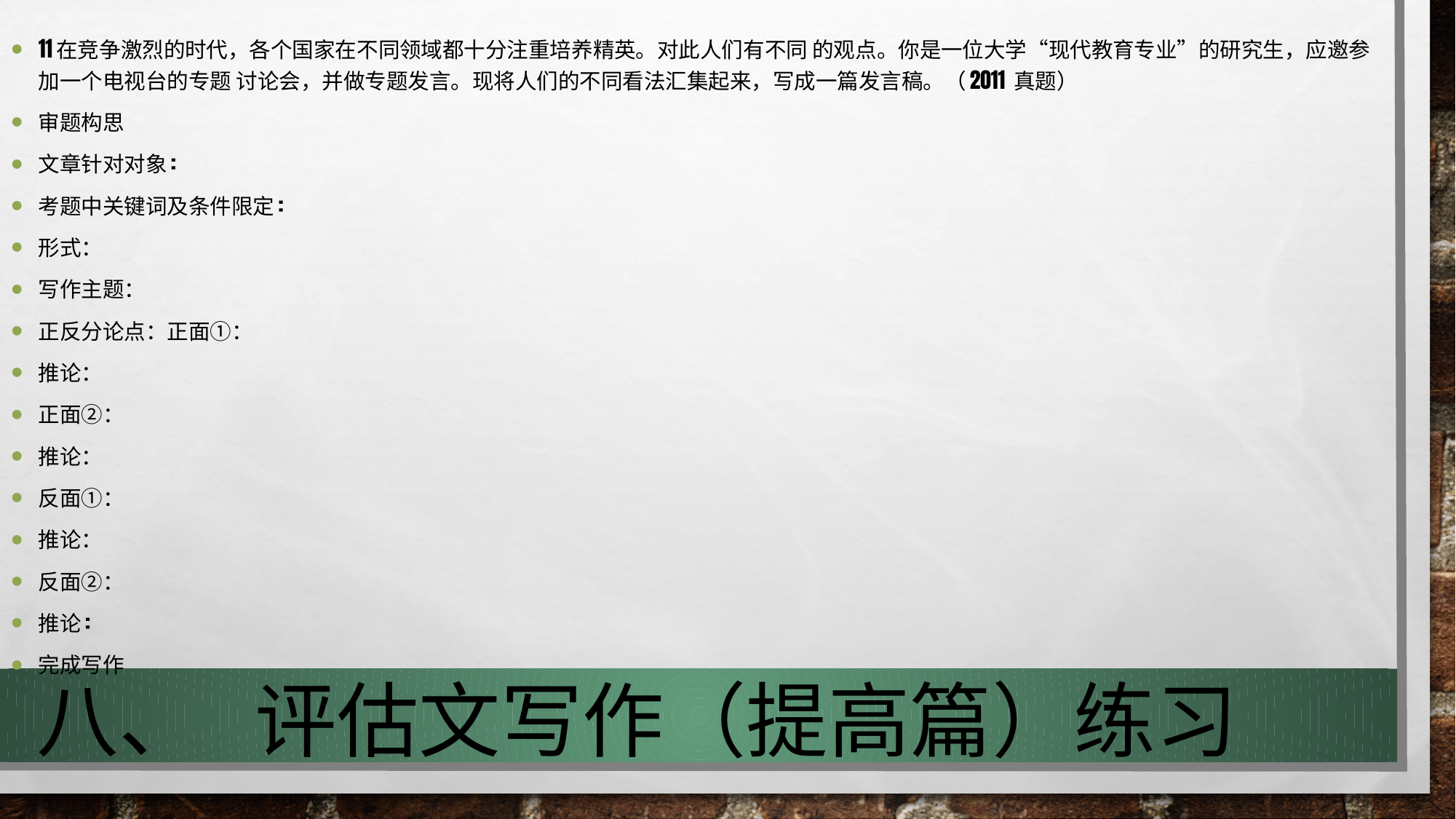

11在竞争激烈的时代，各个国家在不同领域都十分注重培养精英。对此人们有不同 的观点。你是一位大学“现代教育专业”的研究生，应邀参加一个电视台的专题 讨论会，并做专题发言。现将人们的不同看法汇集起来，写成一篇发言稿。（2011 真题）
审题构思
文章针对对象:
考题中关键词及条件限定:
形式：
写作主题：
正反分论点：正面①：
推论：
正面②：
推论：
反面①：
推论：
反面②：
推论:
完成写作
# 八、	评估文写作（提高篇）练习